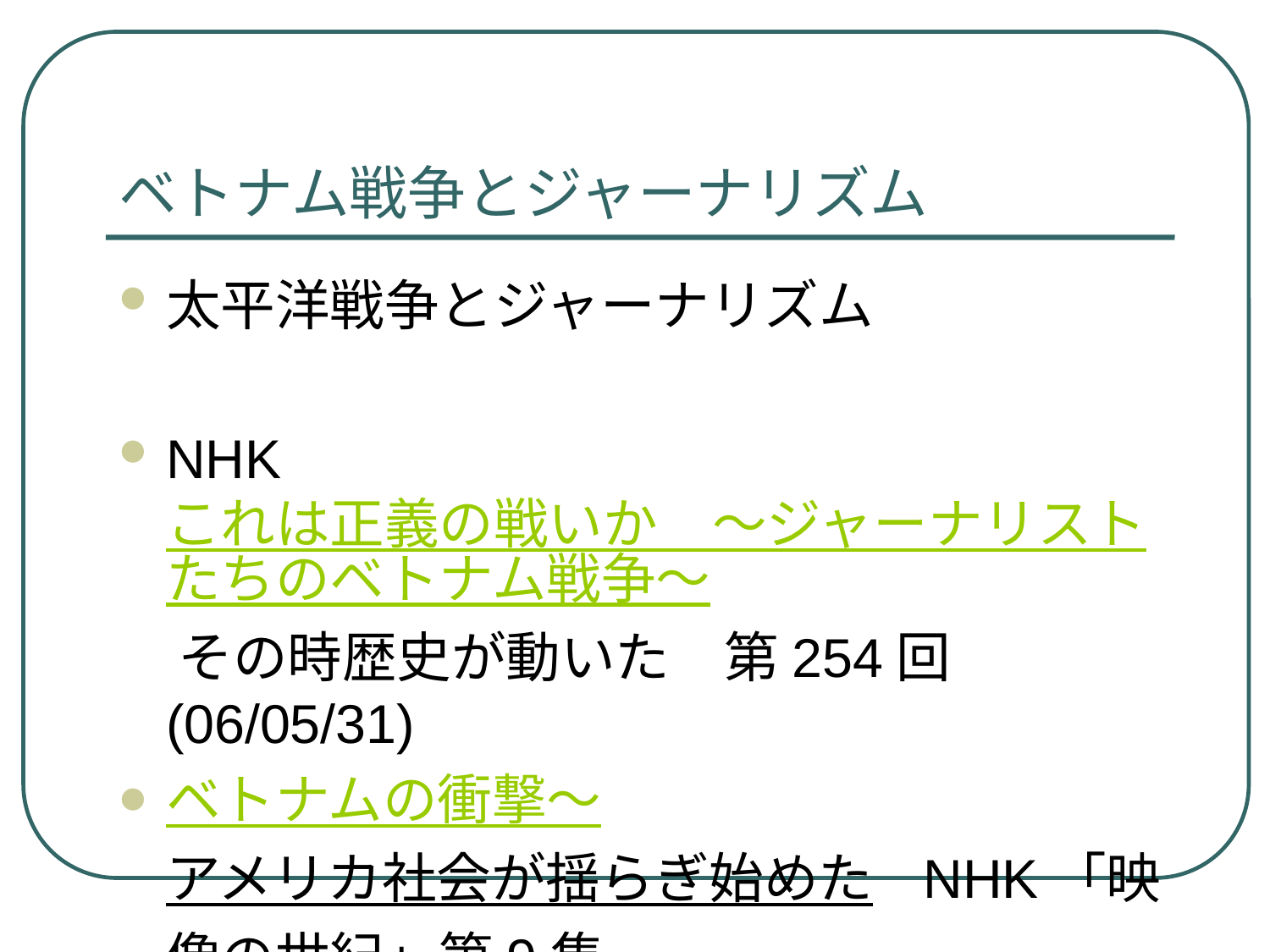

# ベトナム戦争とジャーナリズム
太平洋戦争とジャーナリズム

NHK これは正義の戦いか　～ジャーナリストたちのベトナム戦争～ その時歴史が動いた　第254回(06/05/31)
ベトナムの衝撃～アメリカ社会が揺らぎ始めた   NHK「映像の世紀」第9集